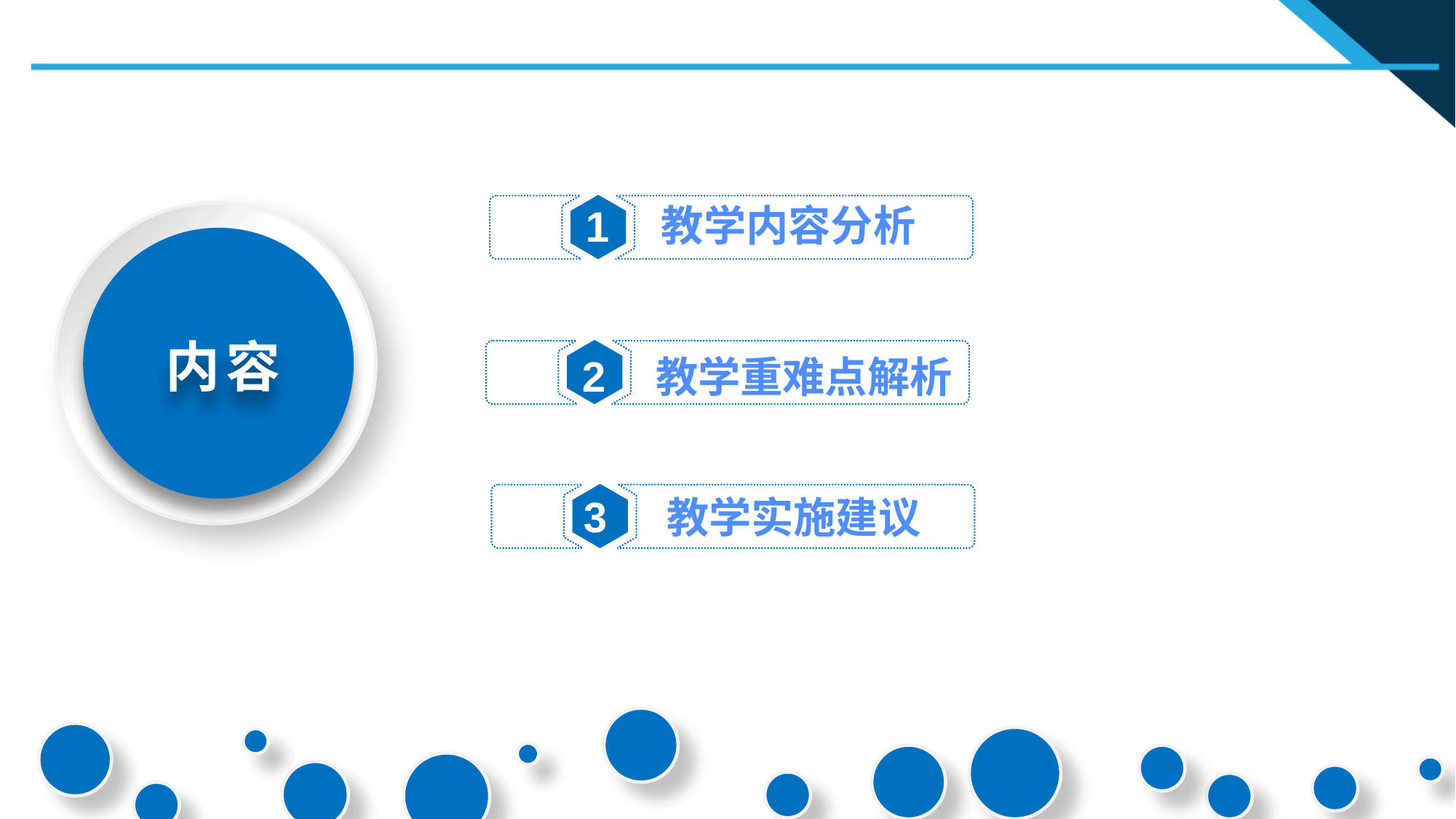

教学内容分析
1

内容

2
教学重难点解析

3
教学实施建议